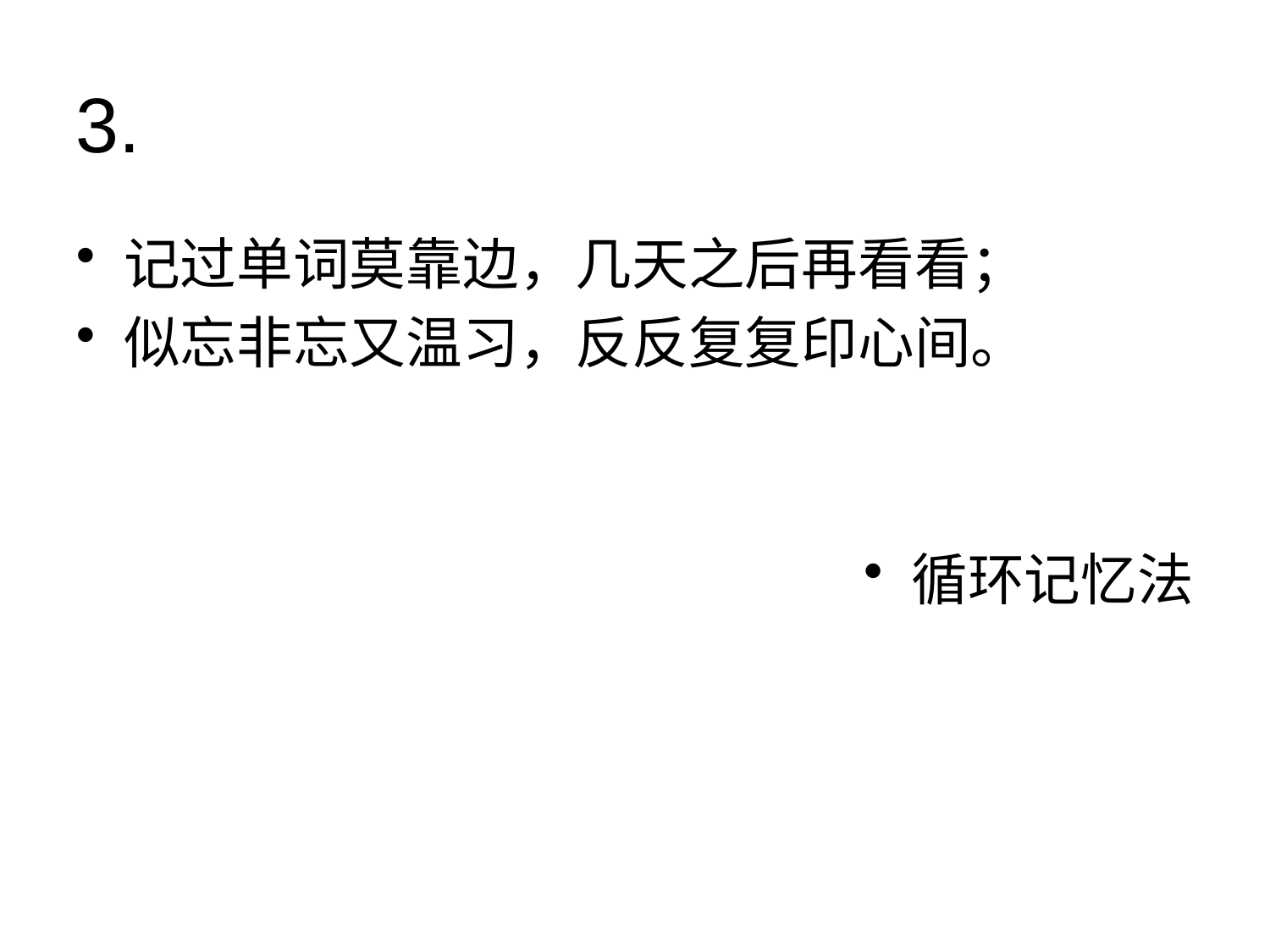

# 3.
记过单词莫靠边，几天之后再看看；
似忘非忘又温习，反反复复印心间。

循环记忆法